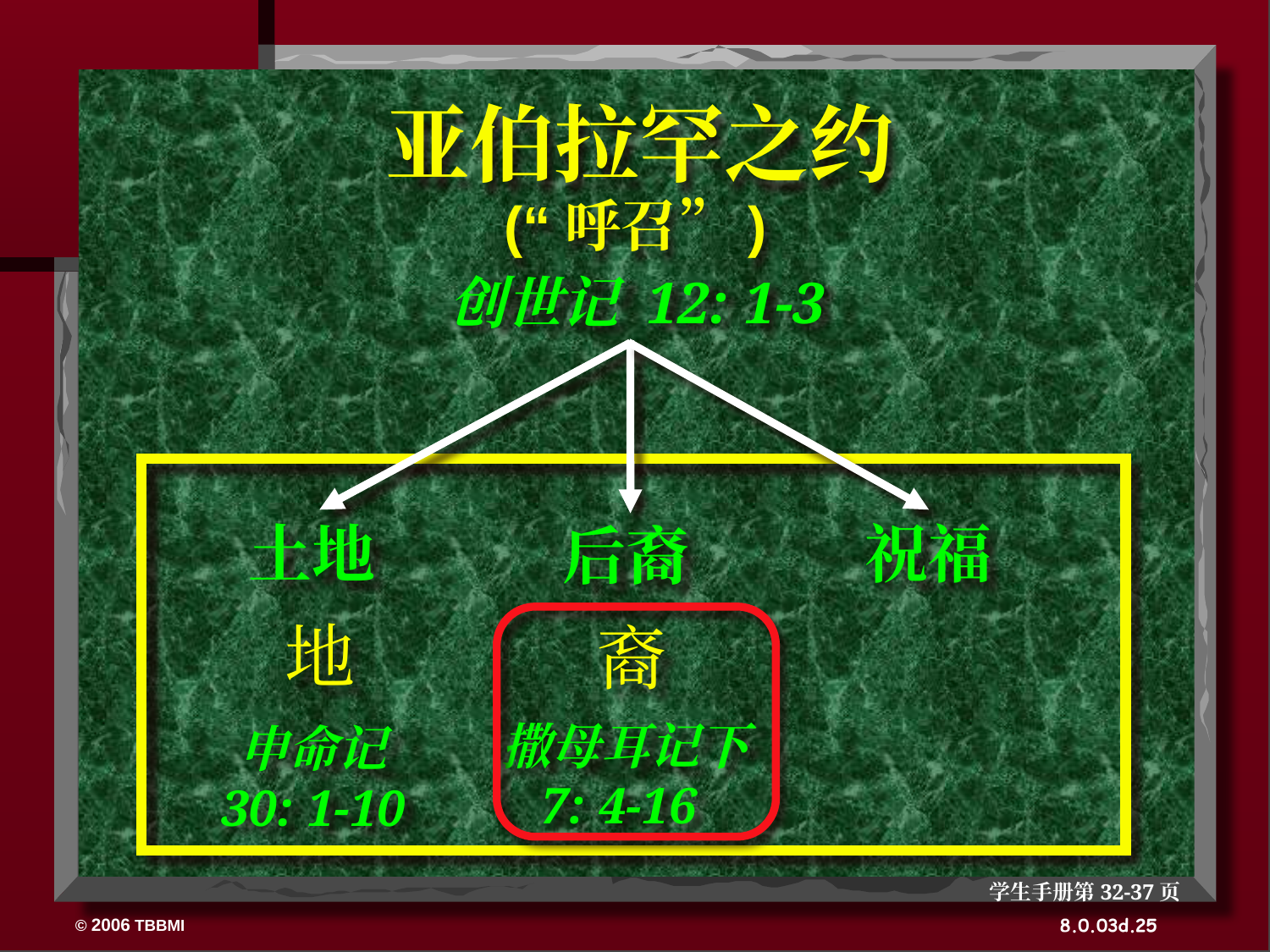

亚伯拉罕之约

(“呼召”)
创世记 12: 1-3

祝福
土地
后裔
地

裔
撒母耳记下
7: 4-16
申命记
30: 1-10
学生手册第32-37页
25